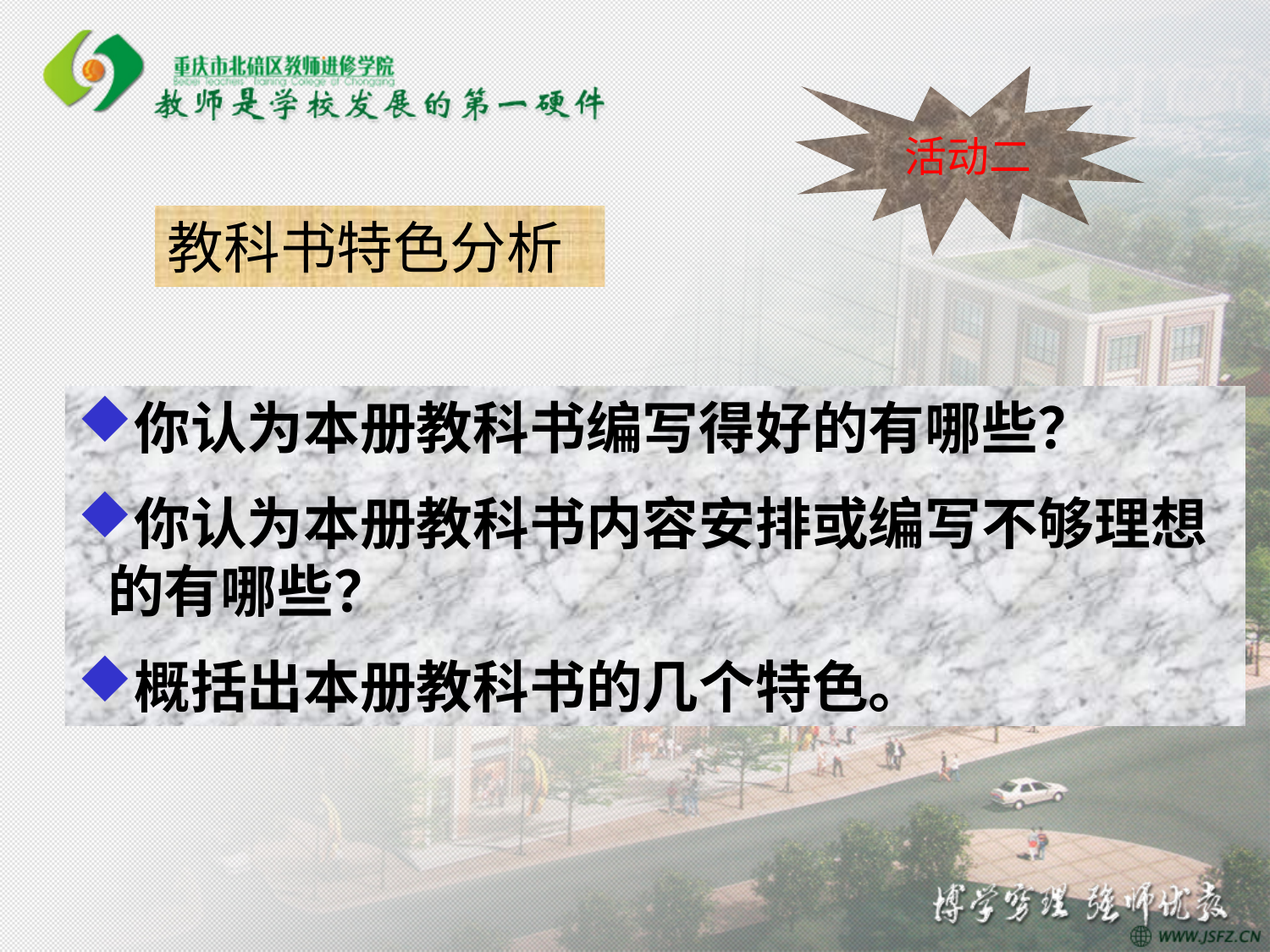

活动二
教科书特色分析
你认为本册教科书编写得好的有哪些？
你认为本册教科书内容安排或编写不够理想的有哪些？
概括出本册教科书的几个特色。